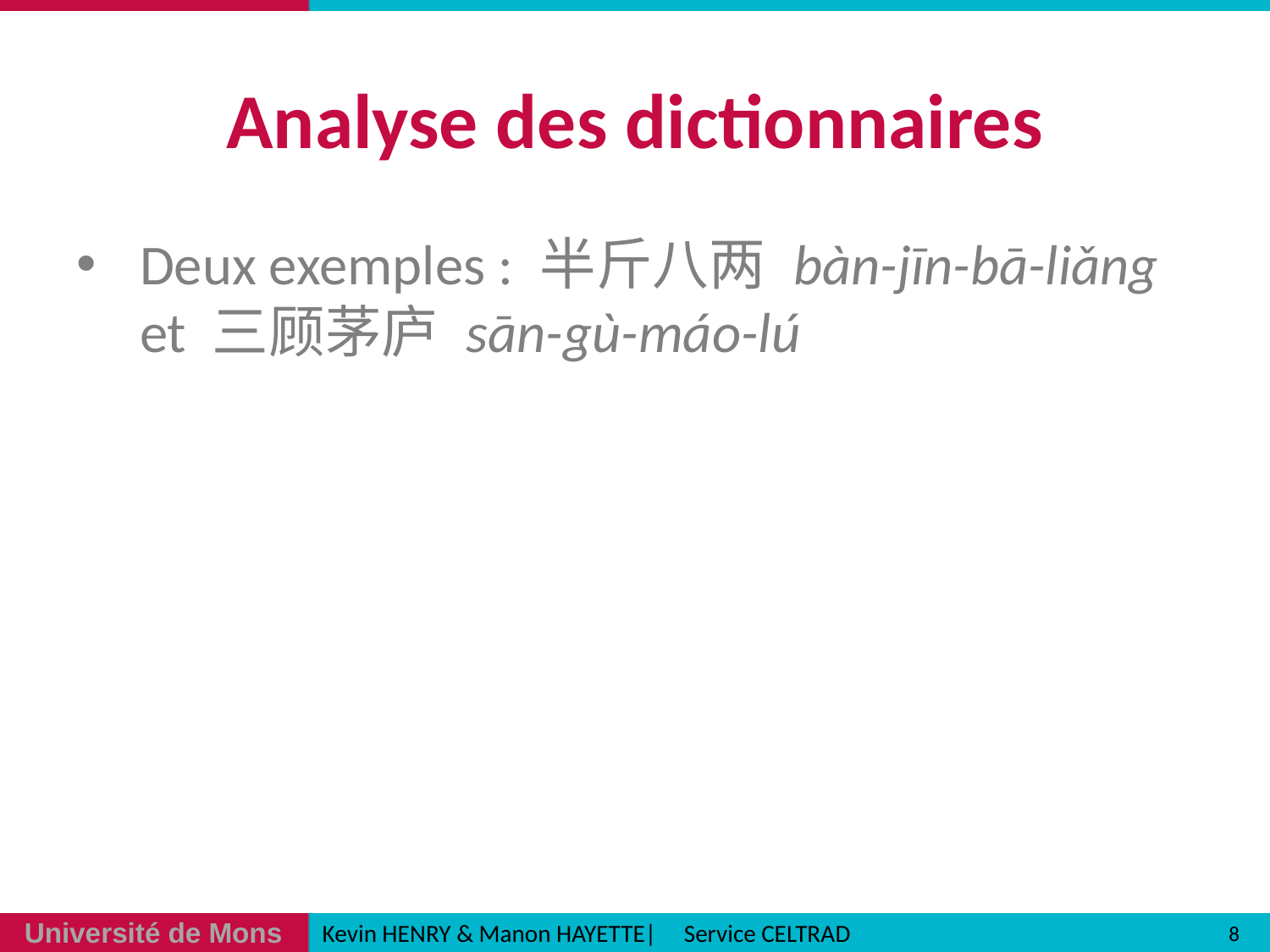

# Analyse des dictionnaires
Deux exemples : 半斤八两 bàn-jīn-bā-liǎng et 三顾茅庐 sān-gù-máo-lú
8
Kevin HENRY & Manon HAYETTE|     Service CELTRAD